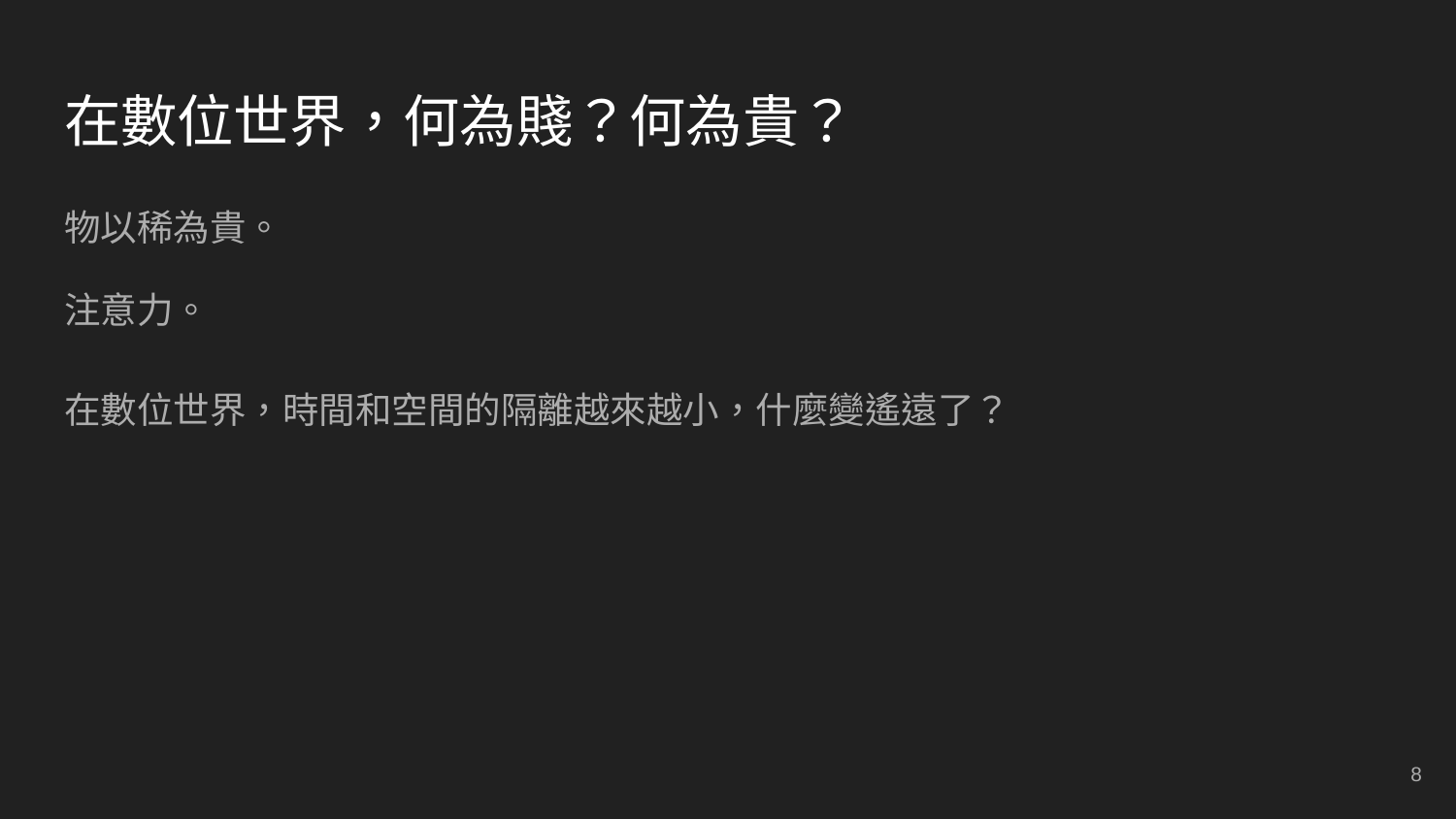

# 在數位世界，何為賤？何為貴？
物以稀為貴。
注意力。
在數位世界，時間和空間的隔離越來越小，什麼變遙遠了？

8